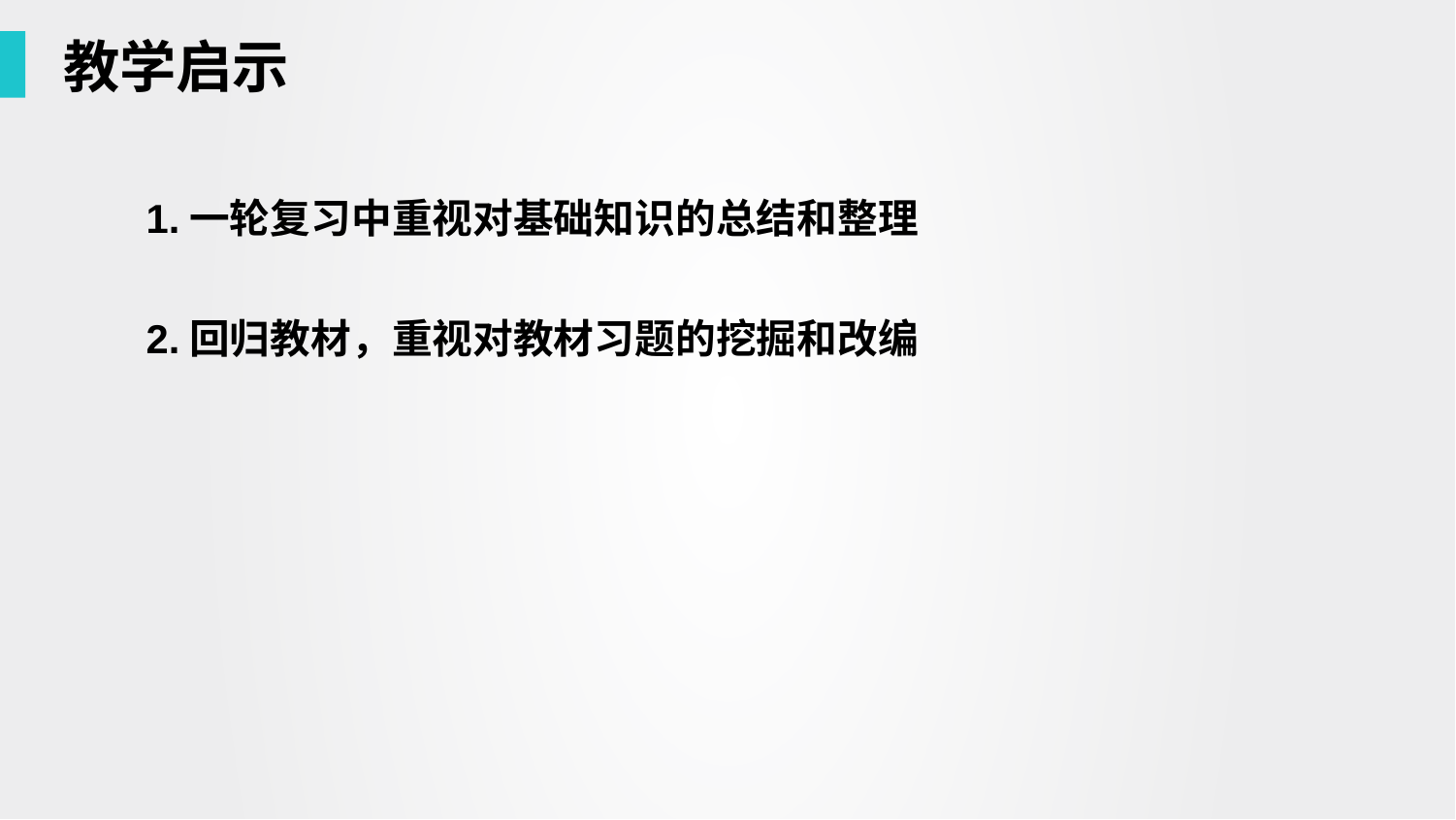

教学启示
1.一轮复习中重视对基础知识的总结和整理
2.回归教材，重视对教材习题的挖掘和改编